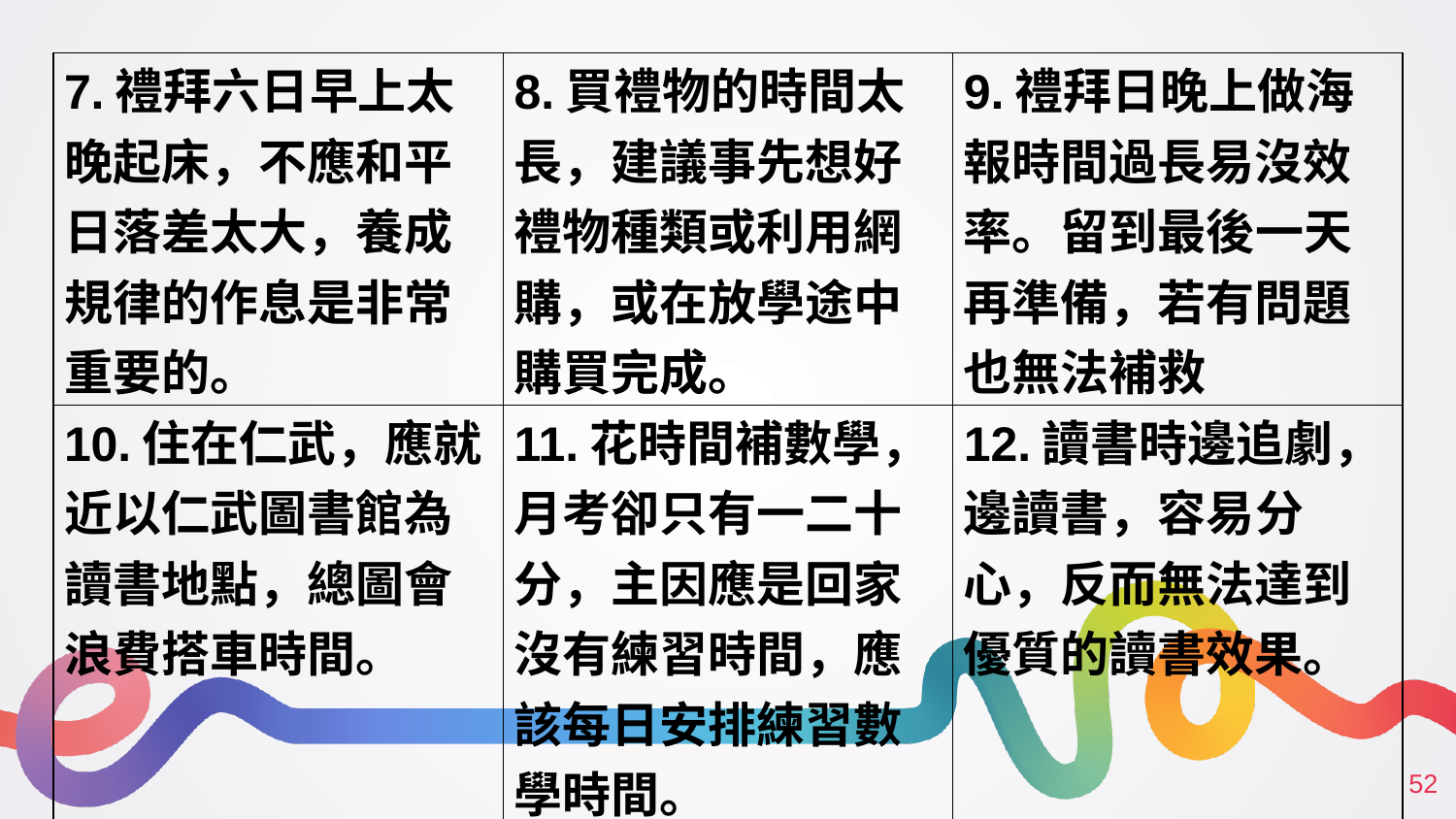

| 7.禮拜六日早上太晚起床，不應和平日落差太大，養成規律的作息是非常重要的。 | 8.買禮物的時間太長，建議事先想好禮物種類或利用網購，或在放學途中購買完成。 | 9.禮拜日晚上做海報時間過長易沒效率。留到最後一天再準備，若有問題也無法補救 |
| --- | --- | --- |
| 10.住在仁武，應就近以仁武圖書館為讀書地點，總圖會浪費搭車時間。 | 11.花時間補數學，月考卻只有一二十分，主因應是回家沒有練習時間，應該每日安排練習數學時間。 | 12.讀書時邊追劇，邊讀書，容易分心，反而無法達到優質的讀書效果。 |

52